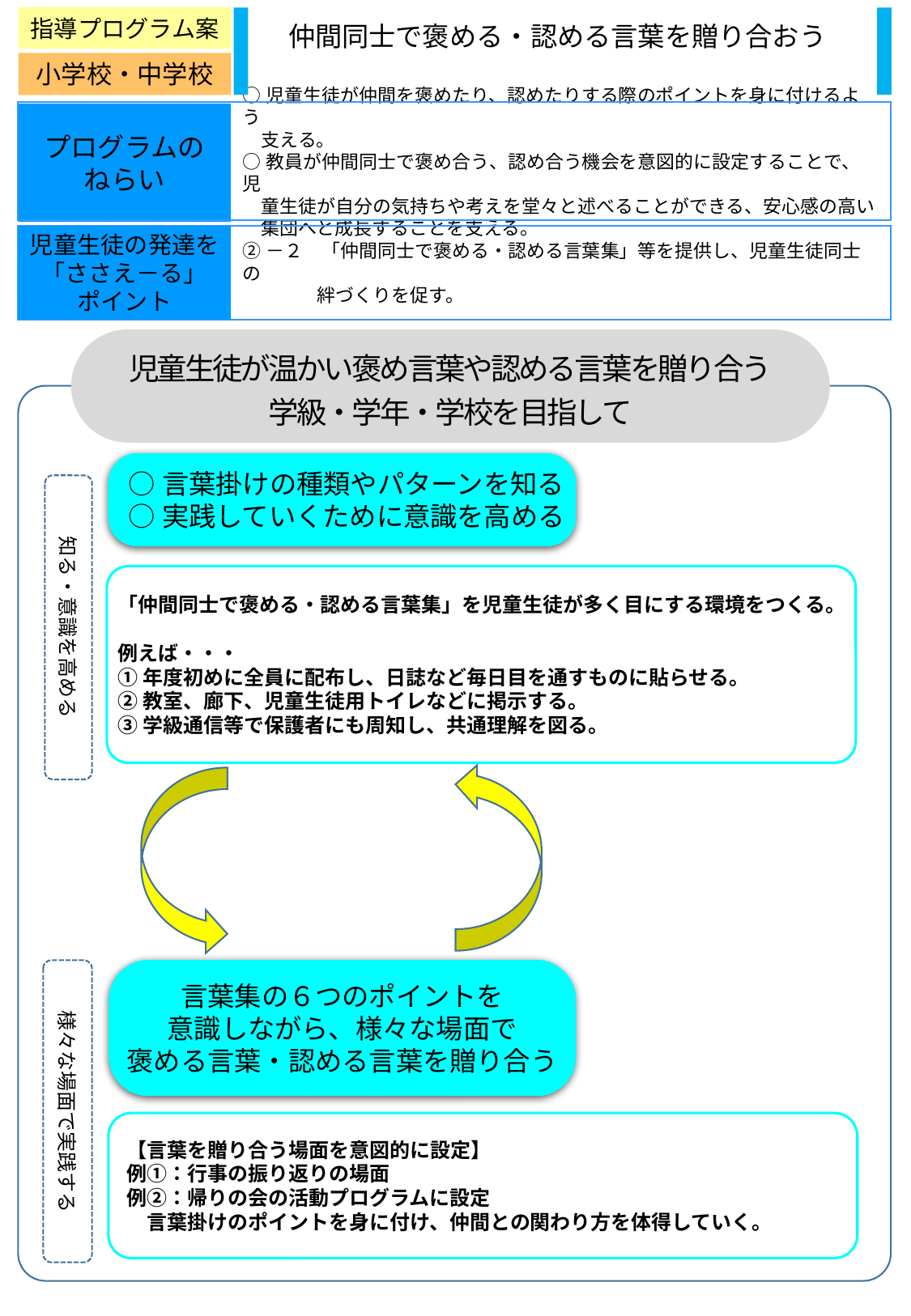

指導プログラム案

小学校・中学校

プログラムの
ねらい
児童生徒の発達を
「ささえ－る」
ポイント

　仲間同士で褒める・認める言葉を贈り合おう
○児童生徒が仲間を褒めたり、認めたりする際のポイントを身に付けるよう
　支える。
○教員が仲間同士で褒め合う、認め合う機会を意図的に設定することで、児
　童生徒が自分の気持ちや考えを堂々と述べることができる、安心感の高い
　集団へと成長することを支える。
②－２　「仲間同士で褒める・認める言葉集」等を提供し、児童生徒同士の
　　　　絆づくりを促す。
児童生徒が温かい褒め言葉や認める言葉を贈り合う
学級・学年・学校を目指して

○言葉掛けの種類やパターンを知る
○実践していくために意識を高める
知る・意識を高める
「仲間同士で褒める・認める言葉集」を児童生徒が多く目にする環境をつくる。

例えば・・・
①年度初めに全員に配布し、日誌など毎日目を通すものに貼らせる。
②教室、廊下、児童生徒用トイレなどに掲示する。
③学級通信等で保護者にも周知し、共通理解を図る。

様々な場面で実践する
言葉集の６つのポイントを
意識しながら、様々な場面で
褒める言葉・認める言葉を贈り合う
【言葉を贈り合う場面を意図的に設定】
例①：行事の振り返りの場面
例②：帰りの会の活動プログラムに設定
　言葉掛けのポイントを身に付け、仲間との関わり方を体得していく。